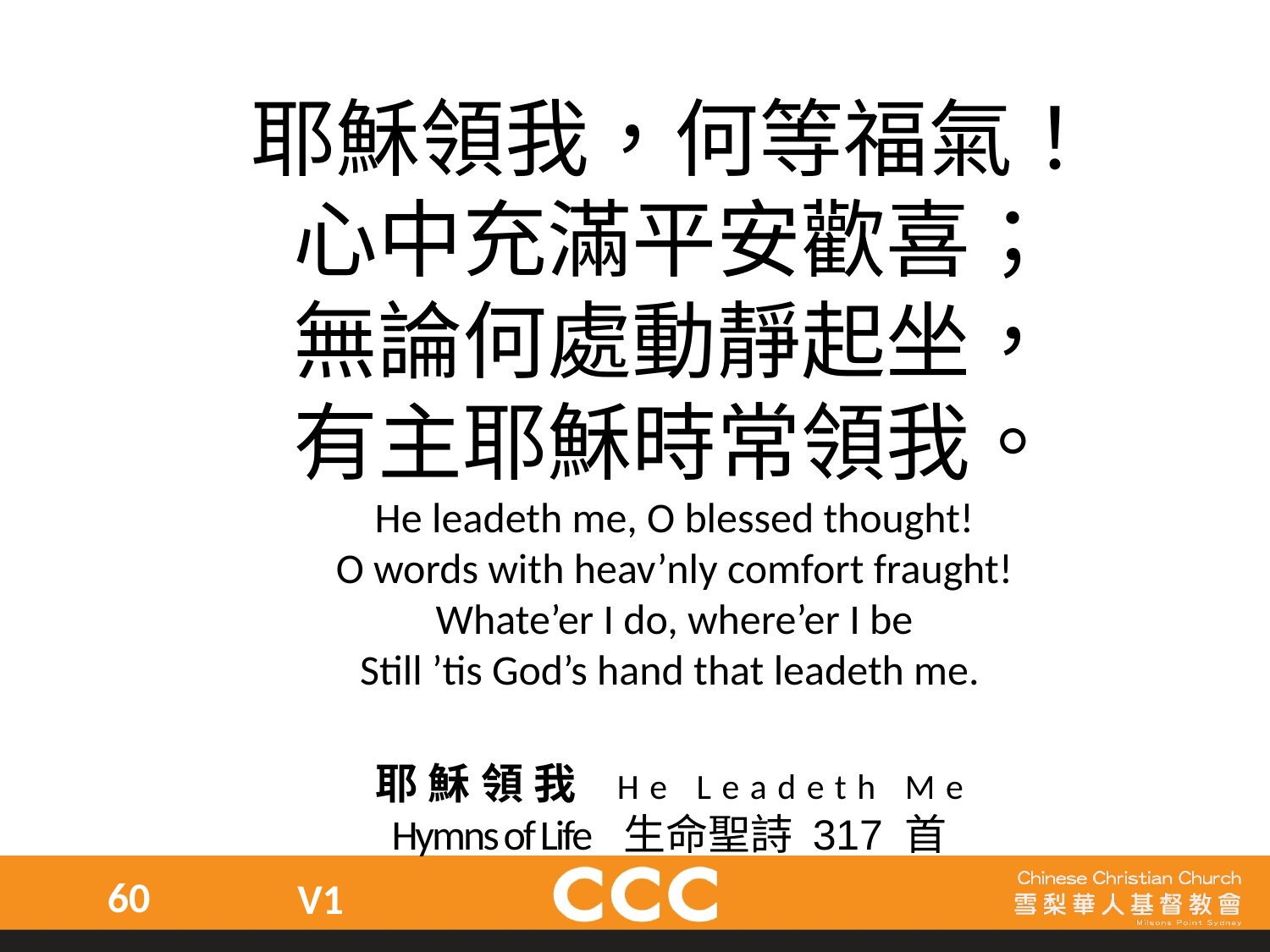

耶穌領我，何等福氣！
心中充滿平安歡喜；
無論何處動靜起坐，
有主耶穌時常領我。
He leadeth me, O blessed thought!
O words with heav’nly comfort fraught!
Whate’er I do, where’er I be
Still ’tis God’s hand that leadeth me.
耶穌領我 He Leadeth Me
Hymns of Life   生命聖詩 317 首
60
V1